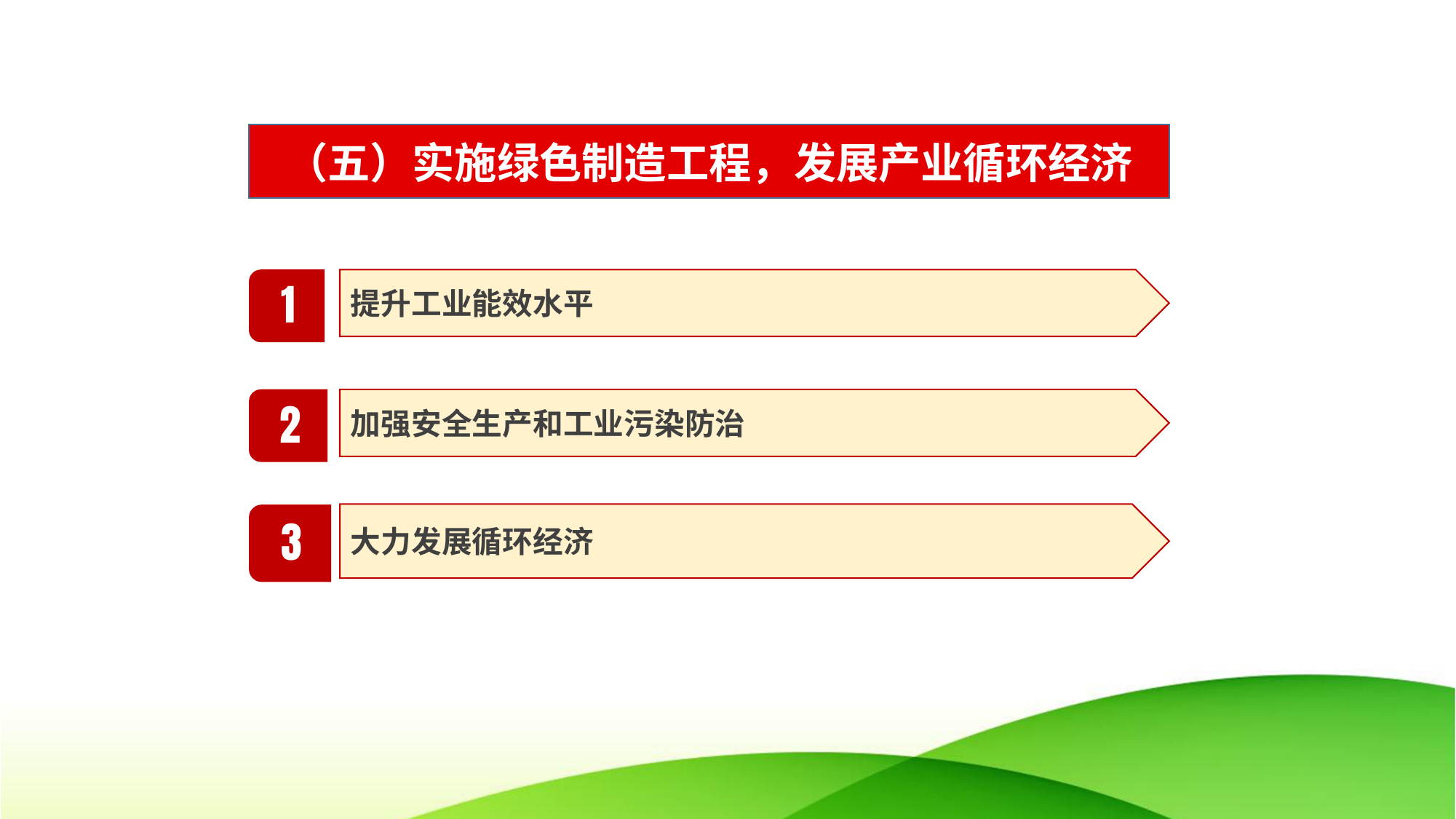

（五）实施绿色制造工程，发展产业循环经济
1
提升工业能效水平
2
加强安全生产和工业污染防治
3
大力发展循环经济